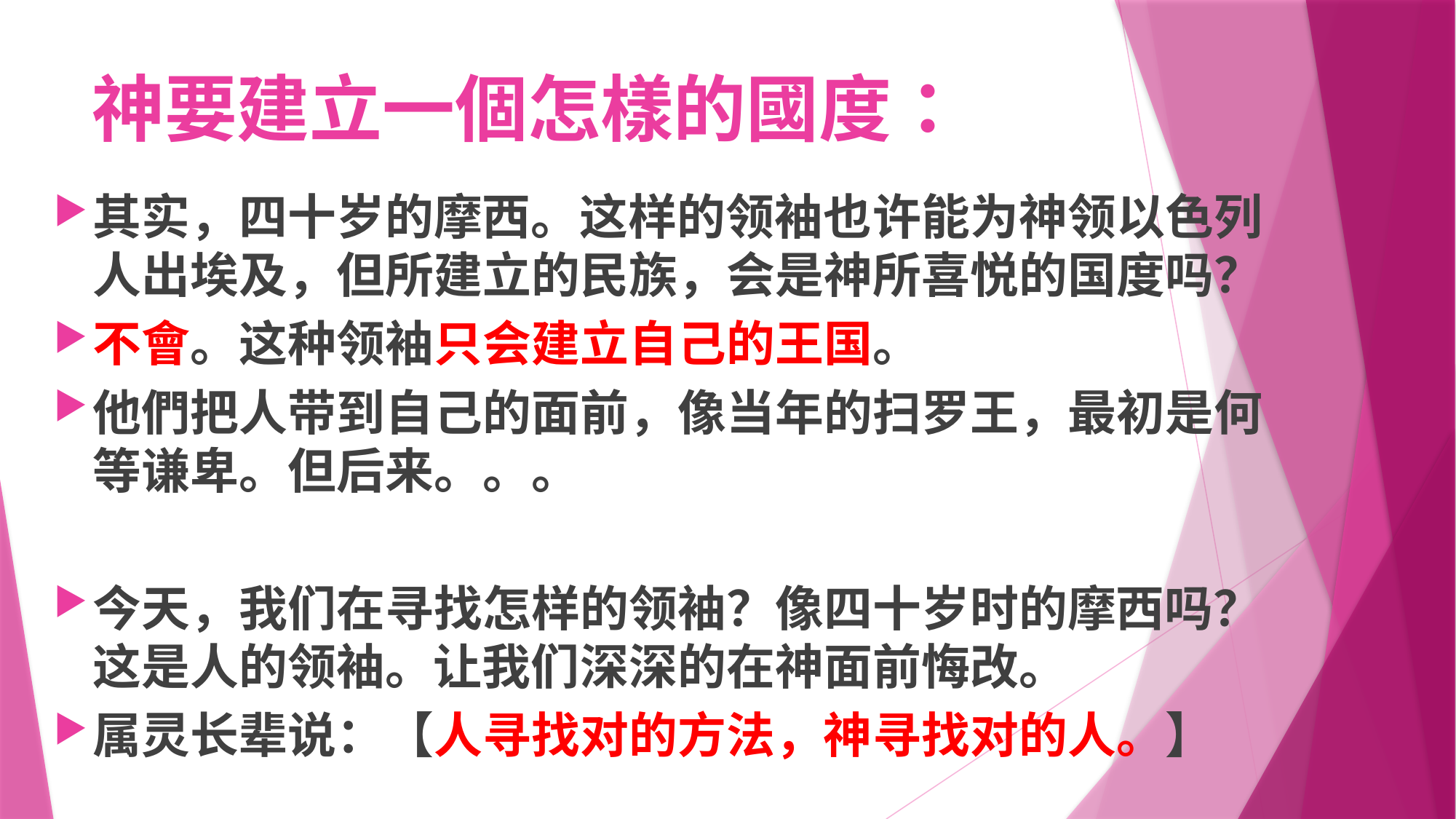

# 神要建立一個怎樣的國度：
其实，四十岁的摩西。这样的领袖也许能为神领以色列人出埃及，但所建立的民族，会是神所喜悦的国度吗？
不會。这种领袖只会建立自己的王国。
他們把人带到自己的面前，像当年的扫罗王，最初是何等谦卑。但后来。。。

今天，我们在寻找怎样的领袖？像四十岁时的摩西吗？这是人的领袖。让我们深深的在神面前悔改。
属灵长辈说：【人寻找对的方法，神寻找对的人。】